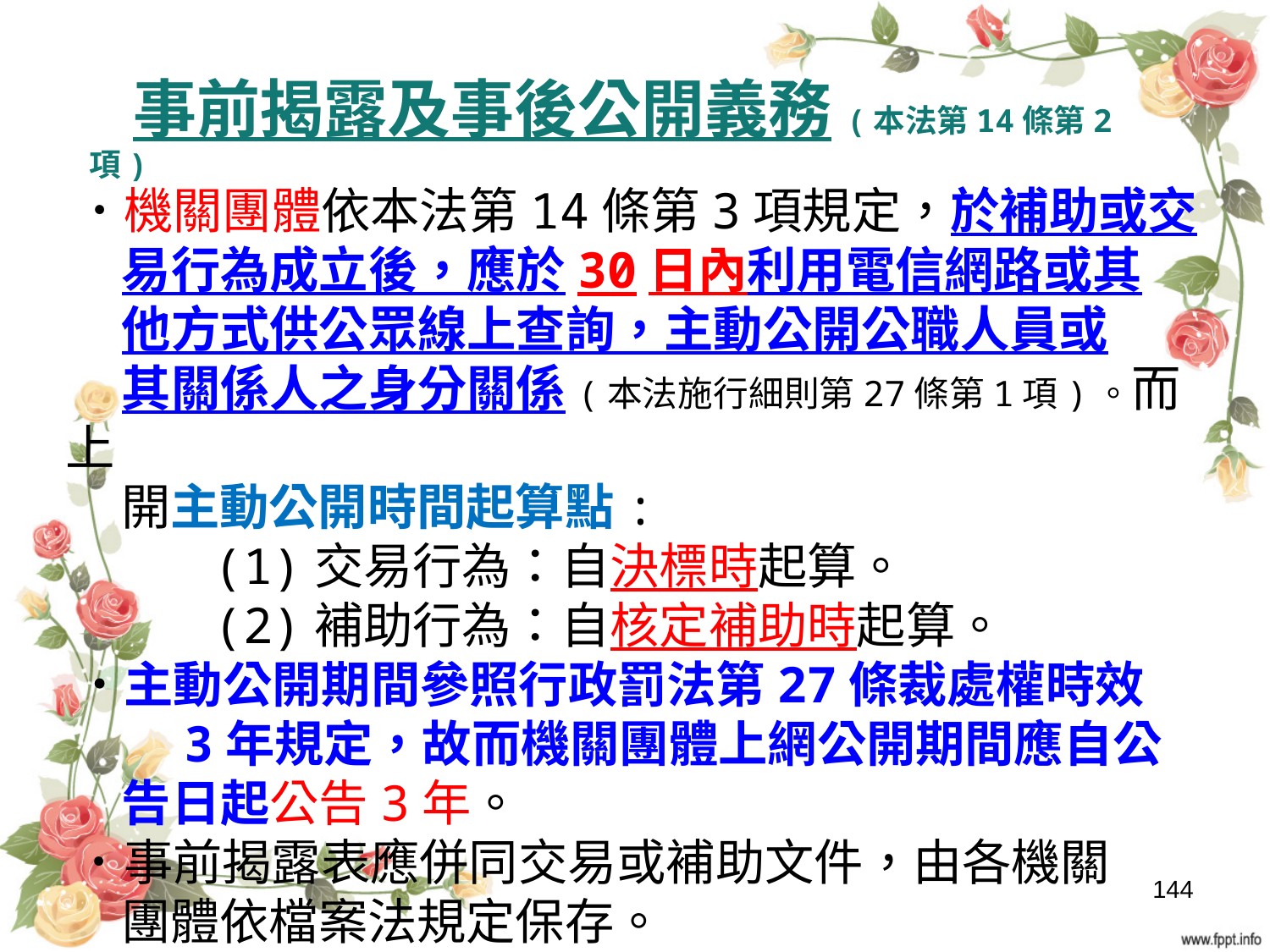

事前揭露及事後公開義務(本法第14條第2項)

  ˙機關團體依本法第14條第3項規定，於補助或交
    易行為成立後，應於30日內利用電信網路或其
    他方式供公眾線上查詢，主動公開公職人員或
    其關係人之身分關係(本法施行細則第27條第1項)。而上
    開主動公開時間起算點:
     (1)交易行為：自決標時起算。
     (2)補助行為：自核定補助時起算。
  ˙主動公開期間參照行政罰法第27條裁處權時效
    3年規定，故而機關團體上網公開期間應自公
    告日起公告3年。
  ˙事前揭露表應併同交易或補助文件，由各機關
    團體依檔案法規定保存。
144